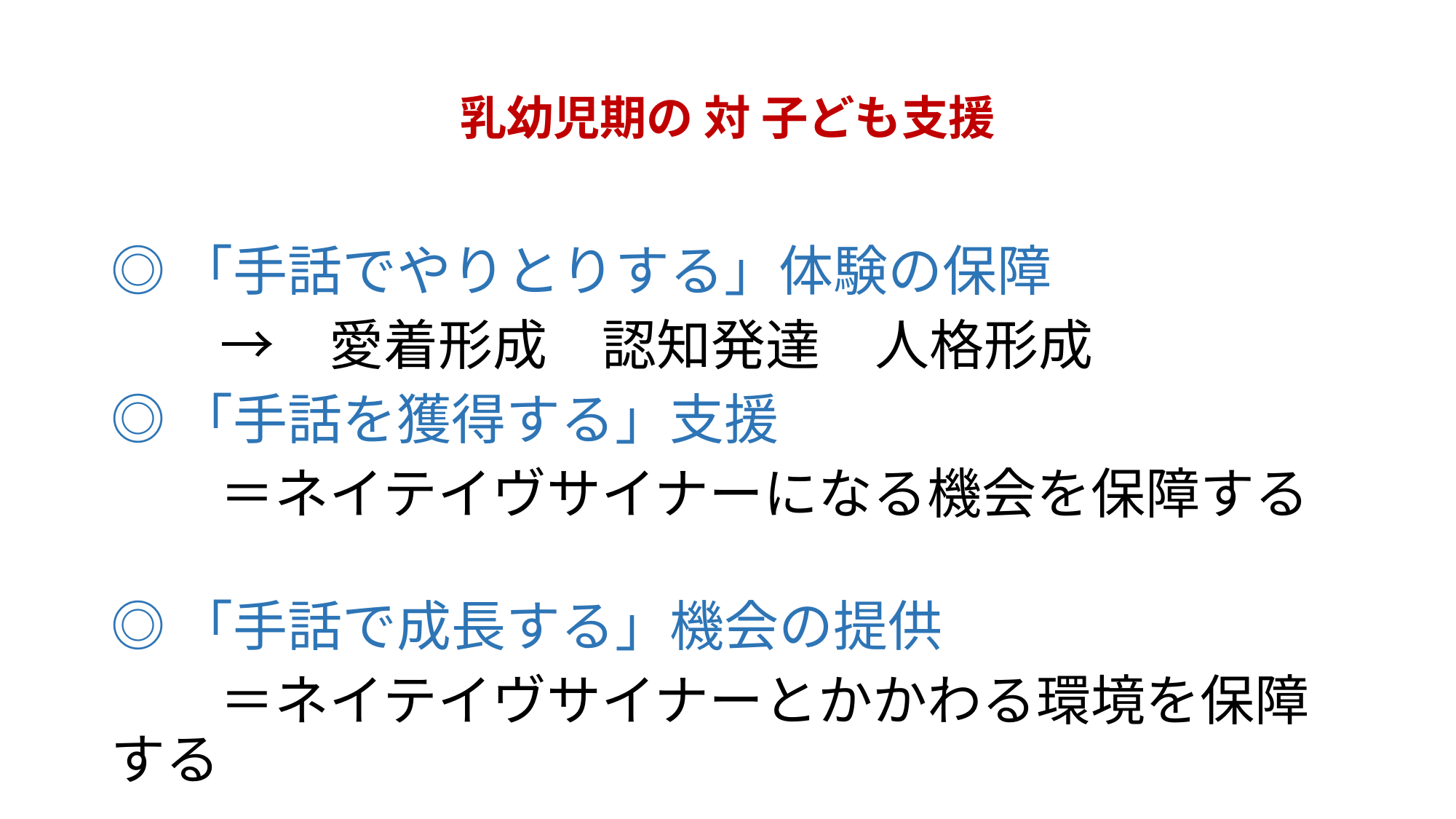

# 乳幼児期の 対 子ども支援
◎「手話でやりとりする」体験の保障
　　→　愛着形成　認知発達　人格形成
◎「手話を獲得する」支援
　　＝ネイテイヴサイナーになる機会を保障する
◎「手話で成長する」機会の提供
　　＝ネイテイヴサイナーとかかわる環境を保障する